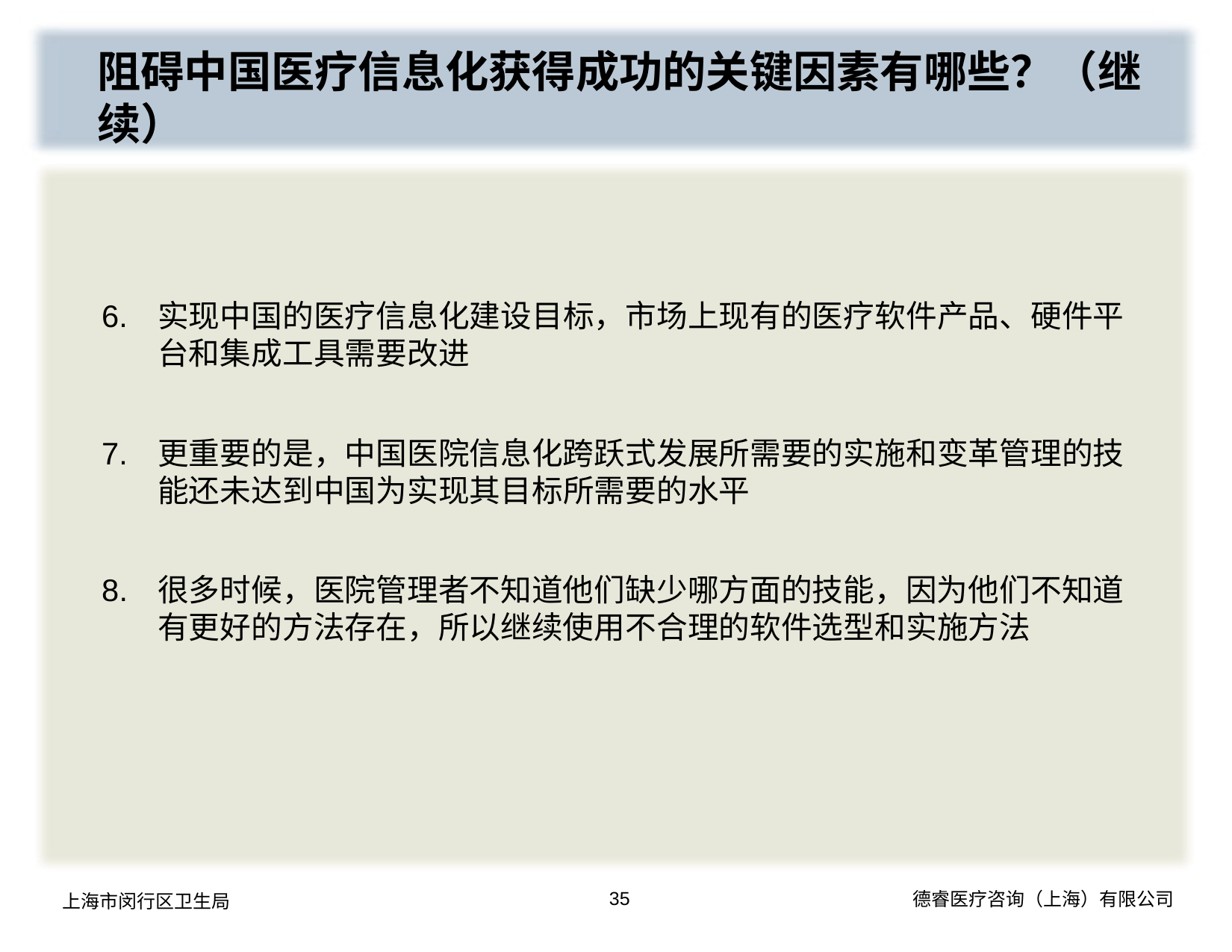

阻碍中国医疗信息化获得成功的关键因素有哪些？（继续）
实现中国的医疗信息化建设目标，市场上现有的医疗软件产品、硬件平台和集成工具需要改进
更重要的是，中国医院信息化跨跃式发展所需要的实施和变革管理的技能还未达到中国为实现其目标所需要的水平
8.	很多时候，医院管理者不知道他们缺少哪方面的技能，因为他们不知道有更好的方法存在，所以继续使用不合理的软件选型和实施方法

35